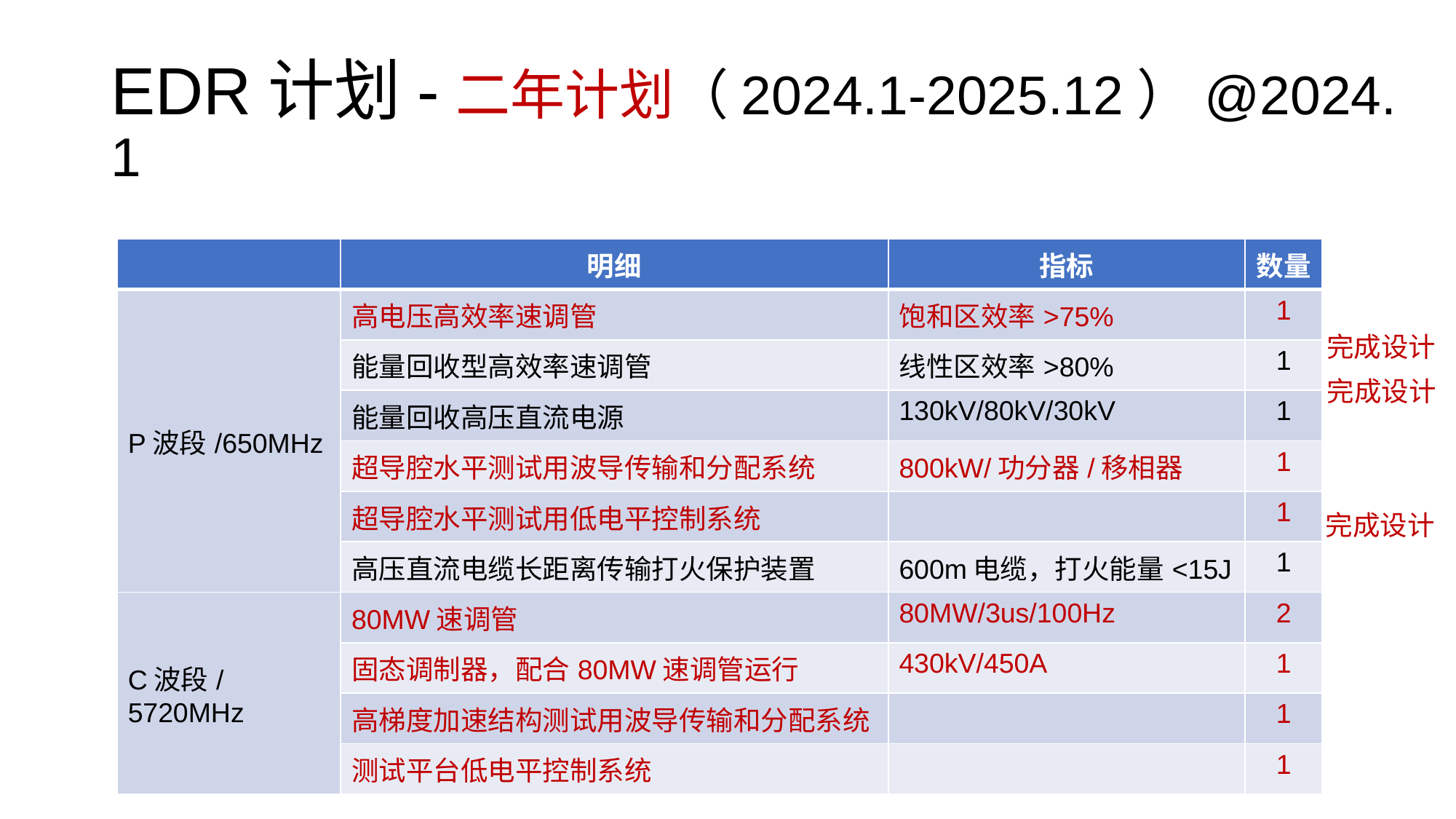

# EDR计划-二年计划（2024.1-2025.12）@2024. 1
|  | 明细 | 指标 | 数量 |
| --- | --- | --- | --- |
| P波段/650MHz | 高电压高效率速调管 | 饱和区效率>75% | 1 |
|  | 能量回收型高效率速调管 | 线性区效率>80% | 1 |
|  | 能量回收高压直流电源 | 130kV/80kV/30kV | 1 |
|  | 超导腔水平测试用波导传输和分配系统 | 800kW/功分器/移相器 | 1 |
|  | 超导腔水平测试用低电平控制系统 |  | 1 |
|  | 高压直流电缆长距离传输打火保护装置 | 600m电缆，打火能量<15J | 1 |
| C波段/5720MHz | 80MW速调管 | 80MW/3us/100Hz | 2 |
|  | 固态调制器，配合80MW速调管运行 | 430kV/450A | 1 |
|  | 高梯度加速结构测试用波导传输和分配系统 |  | 1 |
|  | 测试平台低电平控制系统 |  | 1 |
完成设计
完成设计
完成设计